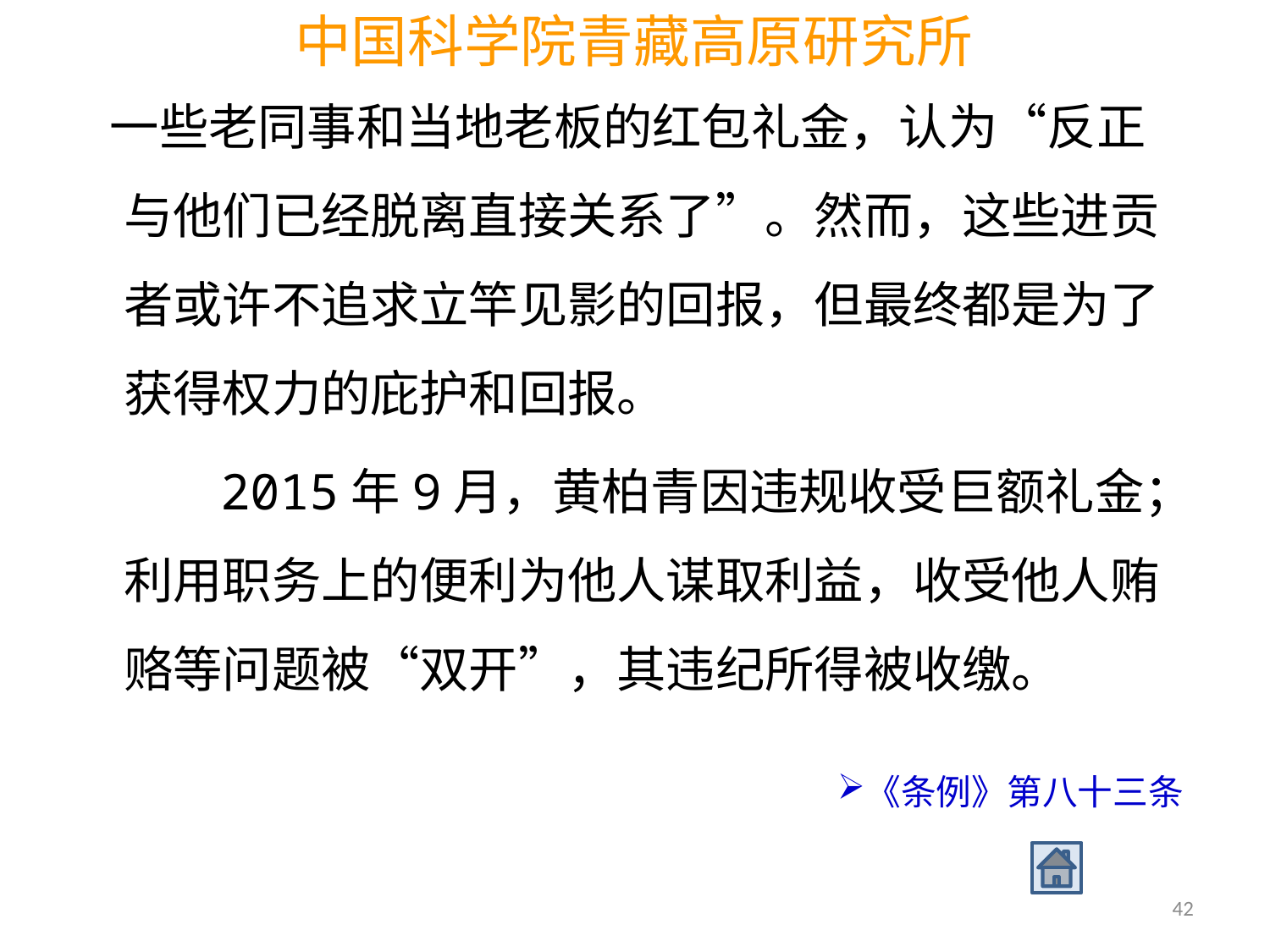

一些老同事和当地老板的红包礼金，认为“反正与他们已经脱离直接关系了”。然而，这些进贡者或许不追求立竿见影的回报，但最终都是为了获得权力的庇护和回报。
  　　2015年9月，黄柏青因违规收受巨额礼金；利用职务上的便利为他人谋取利益，收受他人贿赂等问题被“双开”，其违纪所得被收缴。
《条例》第八十三条

42